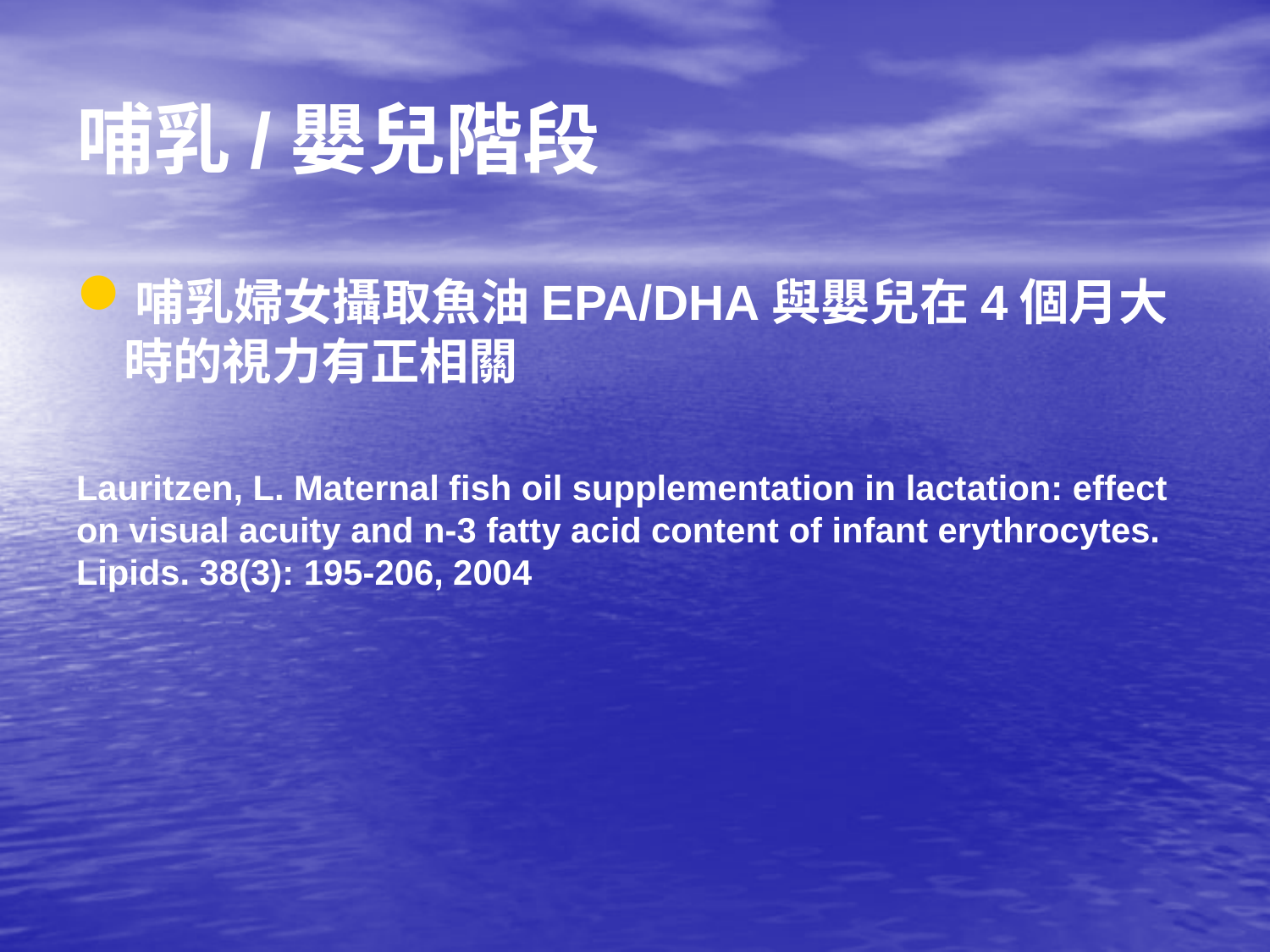

# 哺乳/嬰兒階段
哺乳婦女攝取魚油EPA/DHA與嬰兒在4個月大時的視力有正相關

Lauritzen, L. Maternal fish oil supplementation in lactation: effect on visual acuity and n-3 fatty acid content of infant erythrocytes.  Lipids. 38(3): 195-206, 2004